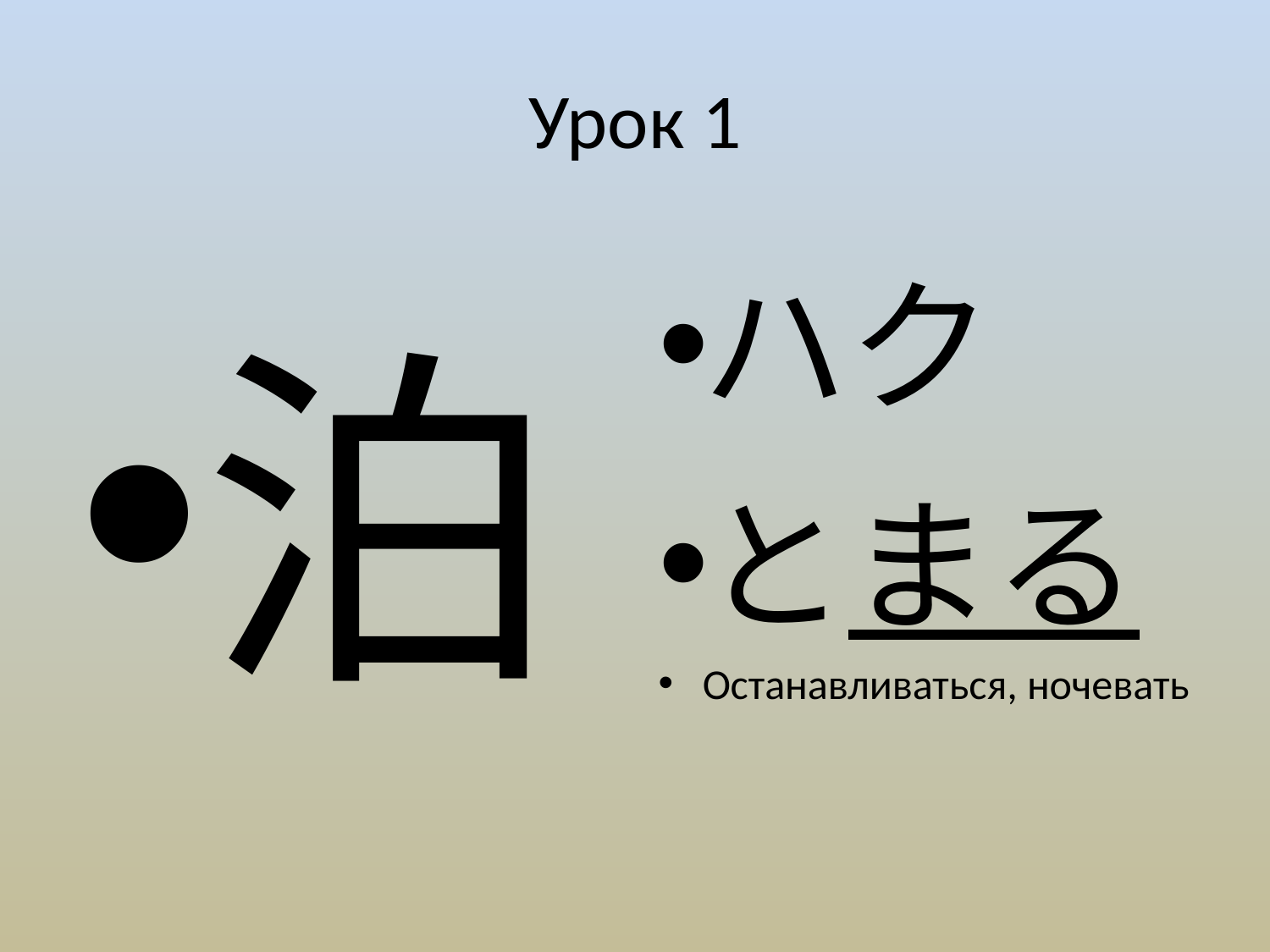

# Урок 1
泊

ハク
とまる
Останавливаться, ночевать